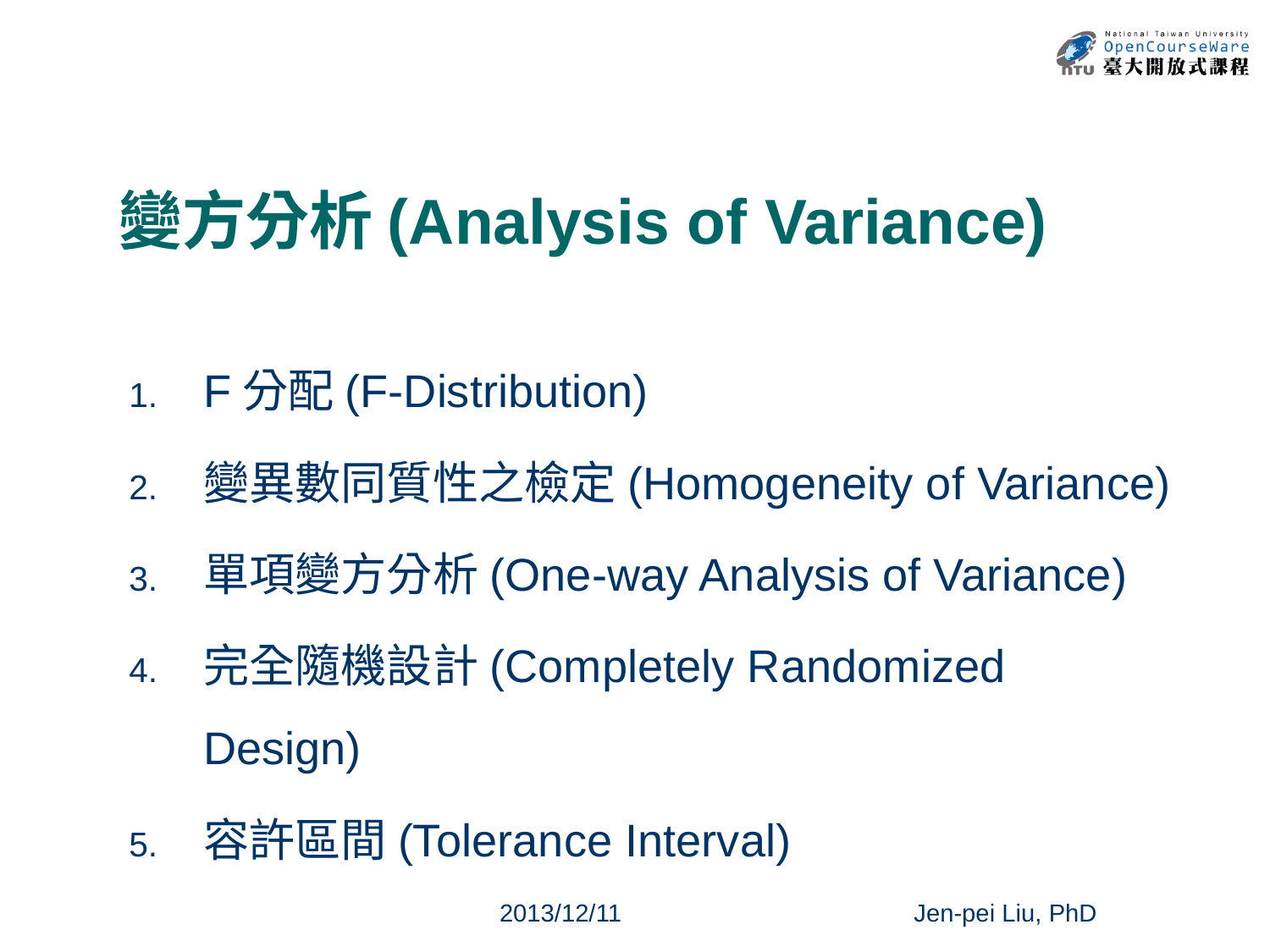

# 變方分析(Analysis of Variance)
F分配(F-Distribution)
變異數同質性之檢定(Homogeneity of Variance)
單項變方分析(One-way Analysis of Variance)
完全隨機設計(Completely Randomized Design)
容許區間(Tolerance Interval)
2
2013/12/11
Jen-pei Liu, PhD